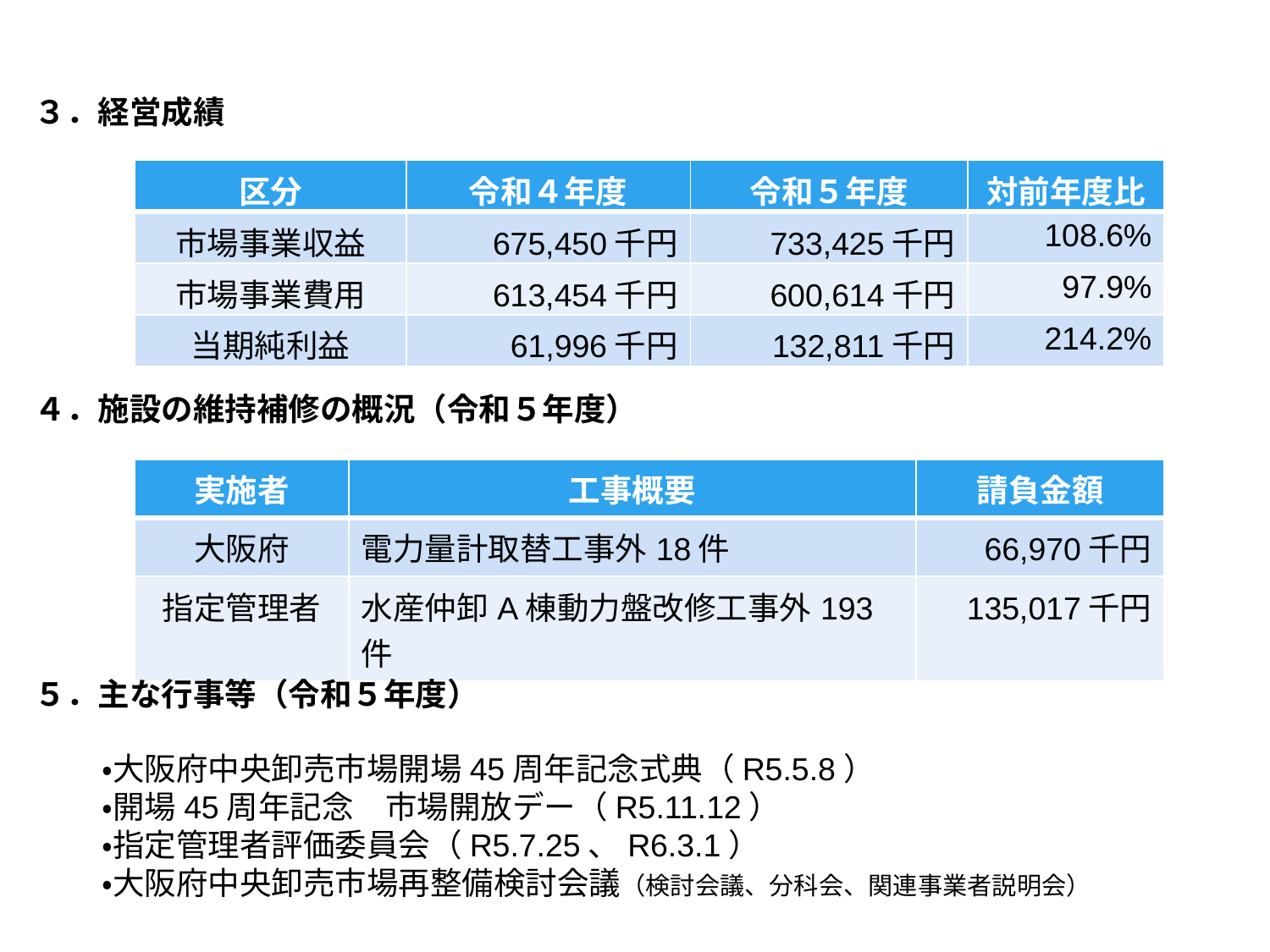

３．経営成績
| 区分 | 令和４年度 | 令和５年度 | 対前年度比 |
| --- | --- | --- | --- |
| 市場事業収益 | 675,450千円 | 733,425千円 | 108.6% |
| 市場事業費用 | 613,454千円 | 600,614千円 | 97.9% |
| 当期純利益 | 61,996千円 | 132,811千円 | 214.2% |
４．施設の維持補修の概況（令和５年度）
| 実施者 | 工事概要 | 請負金額 |
| --- | --- | --- |
| 大阪府 | 電力量計取替工事外18件 | 66,970千円 |
| 指定管理者 | 水産仲卸A棟動力盤改修工事外193件 | 135,017千円 |
５．主な行事等（令和５年度）
・大阪府中央卸売市場開場45周年記念式典（R5.5.8）
・開場45周年記念　市場開放デー（R5.11.12）
・指定管理者評価委員会（R5.7.25、R6.3.1）
・大阪府中央卸売市場再整備検討会議（検討会議、分科会、関連事業者説明会）